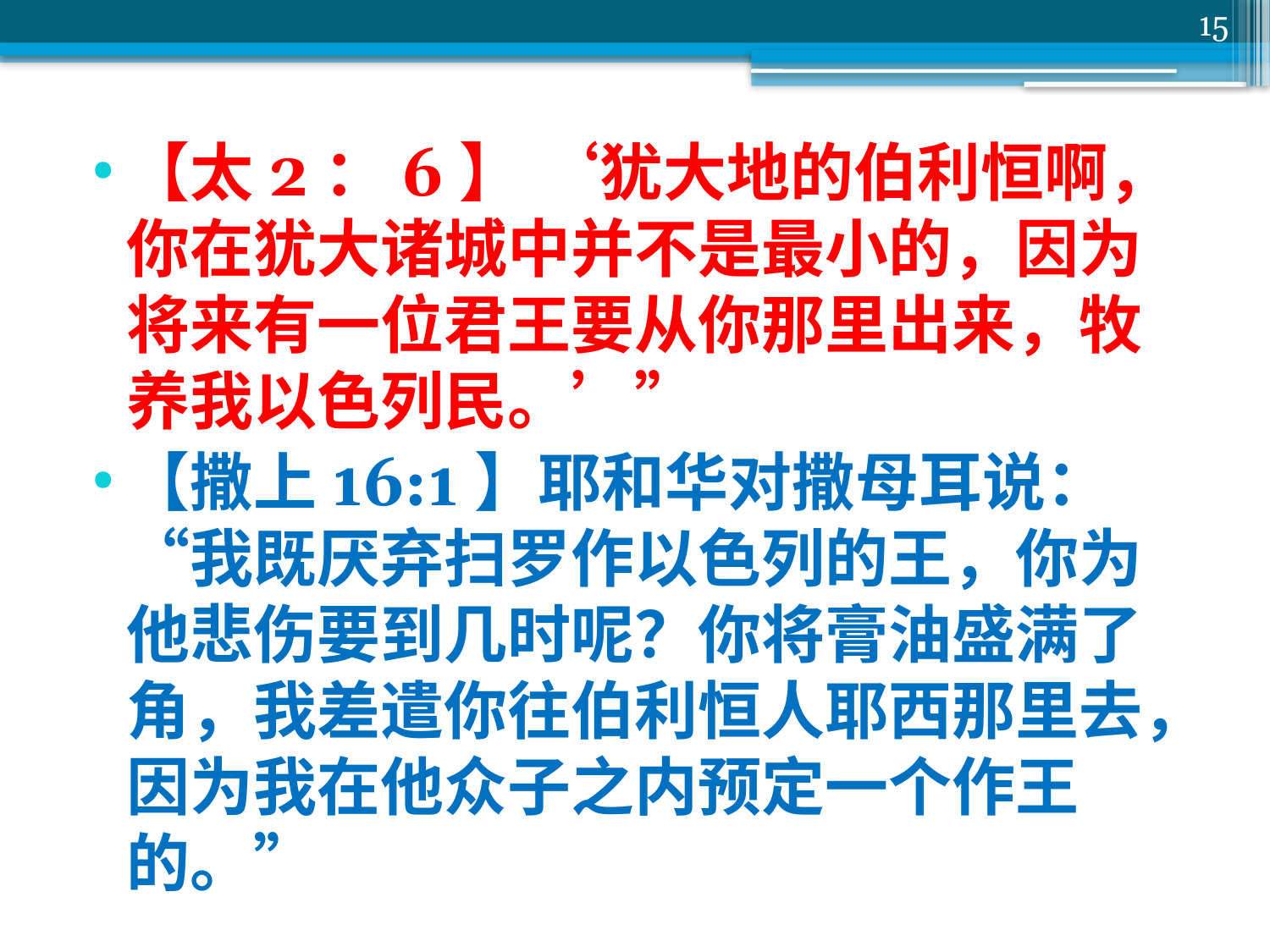

15
【太2：6】 ‘犹大地的伯利恒啊，你在犹大诸城中并不是最小的，因为将来有一位君王要从你那里出来，牧养我以色列民。’”
【撒上16:1】耶和华对撒母耳说：“我既厌弃扫罗作以色列的王，你为他悲伤要到几时呢？你将膏油盛满了角，我差遣你往伯利恒人耶西那里去，因为我在他众子之内预定一个作王的。”